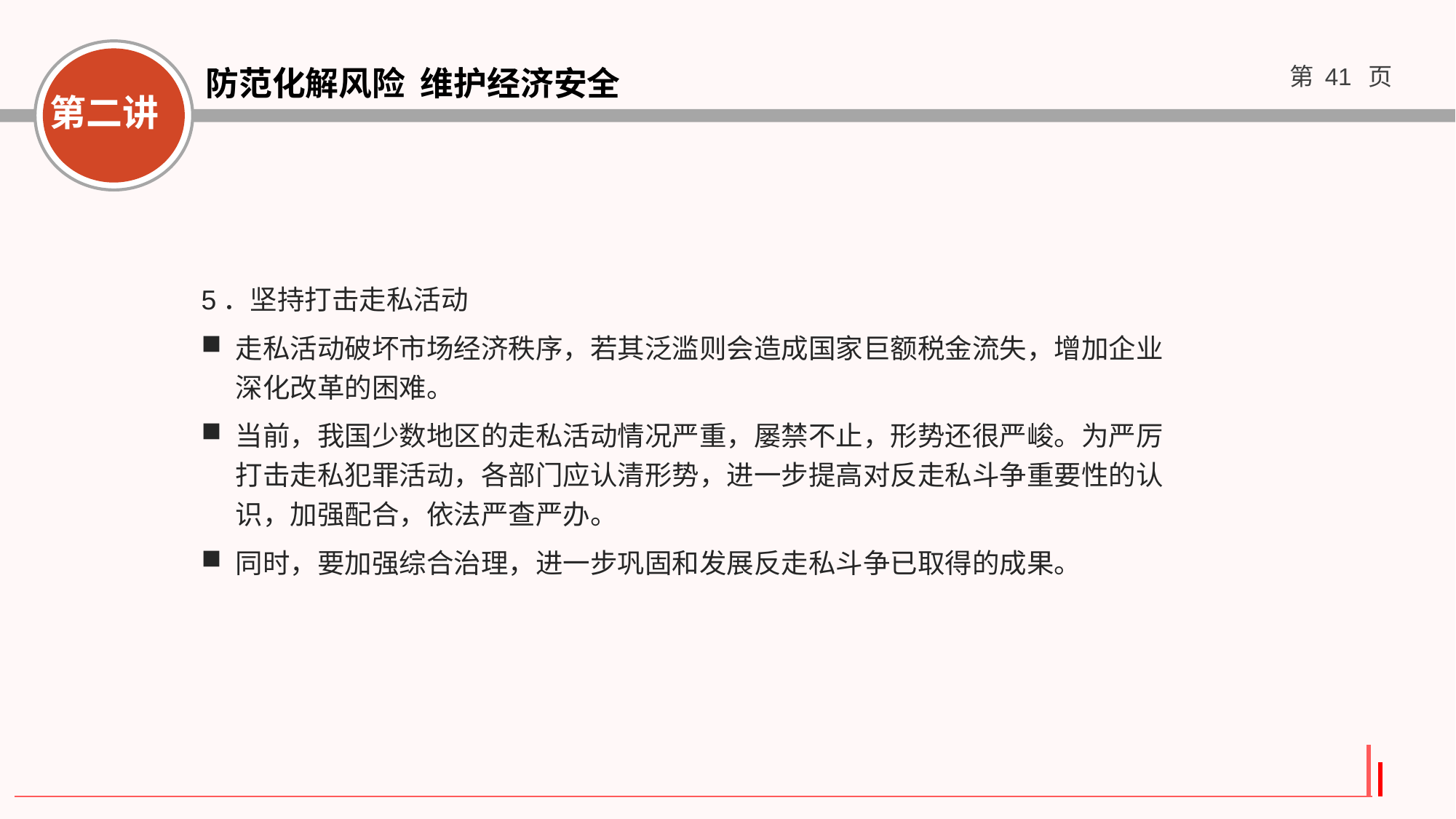

5．坚持打击走私活动
走私活动破坏市场经济秩序，若其泛滥则会造成国家巨额税金流失，增加企业深化改革的困难。
当前，我国少数地区的走私活动情况严重，屡禁不止，形势还很严峻。为严厉打击走私犯罪活动，各部门应认清形势，进一步提高对反走私斗争重要性的认识，加强配合，依法严查严办。
同时，要加强综合治理，进一步巩固和发展反走私斗争已取得的成果。